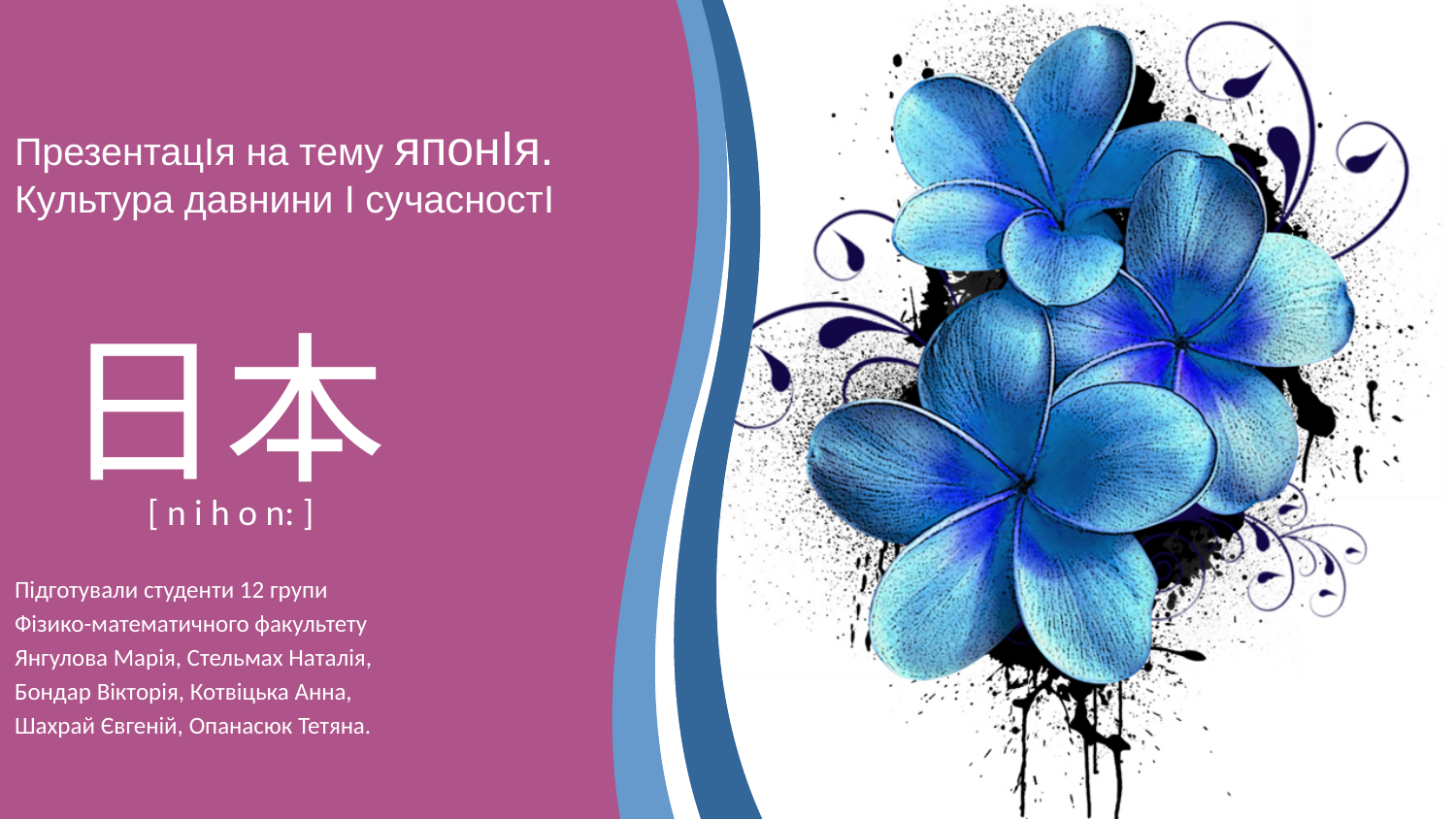

# ПрезентацIя на тему японIя. Культура давнини I сучасностI
日本
[ n i h o n: ]
Підготували студенти 12 групи
Фізико-математичного факультету
Янгулова Марія, Стельмах Наталія,
Бондар Вікторія, Котвіцька Анна,
Шахрай Євгеній, Опанасюк Тетяна.